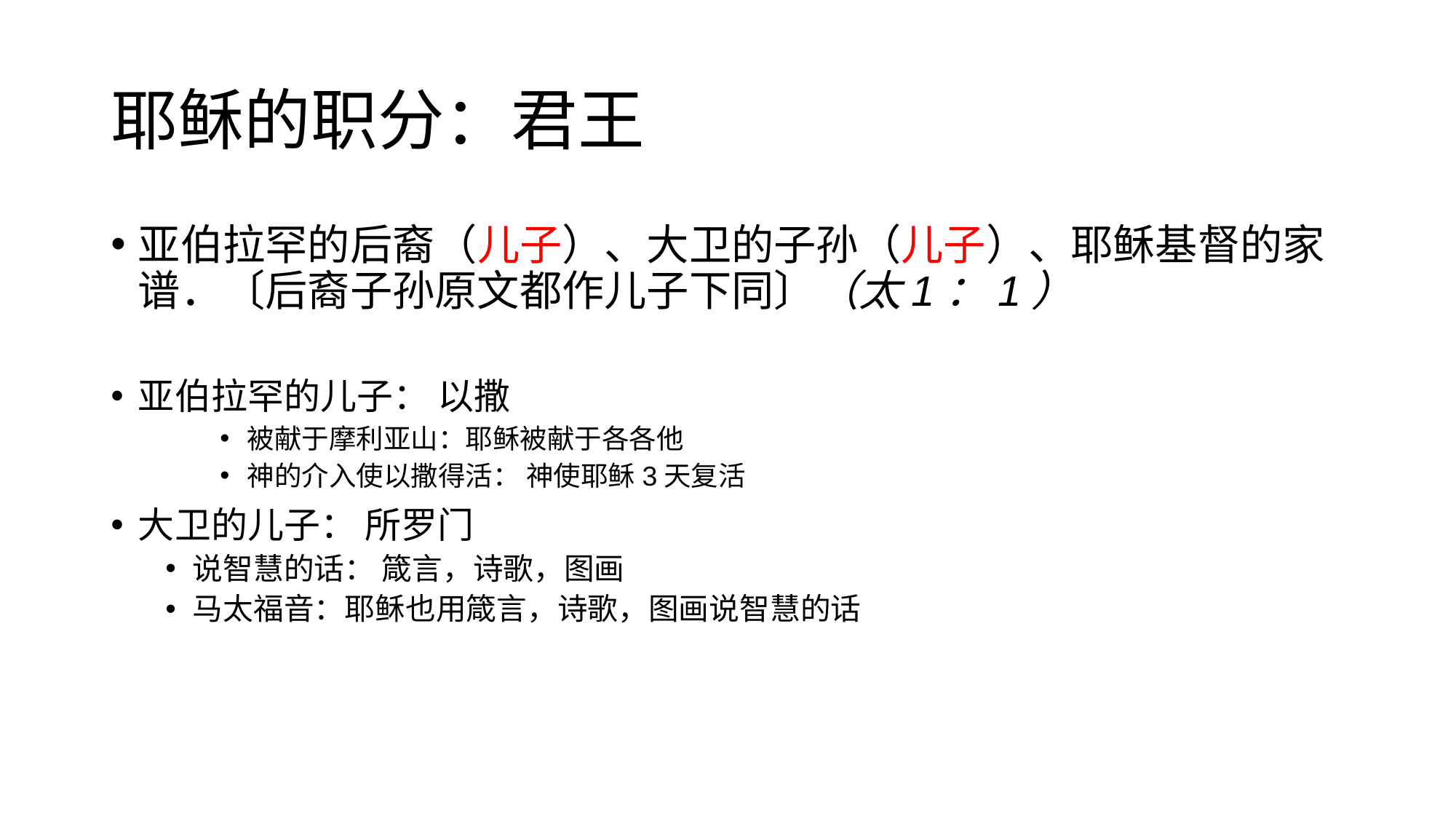

# 耶稣的职分：君王
亚伯拉罕的后裔（儿子）、大卫的子孙（儿子）、耶稣基督的家谱．〔后裔子孙原文都作儿子下同〕（太1：1）

亚伯拉罕的儿子： 以撒
被献于摩利亚山：耶稣被献于各各他
神的介入使以撒得活： 神使耶稣3天复活
大卫的儿子： 所罗门
说智慧的话： 箴言，诗歌，图画
马太福音：耶稣也用箴言，诗歌，图画说智慧的话